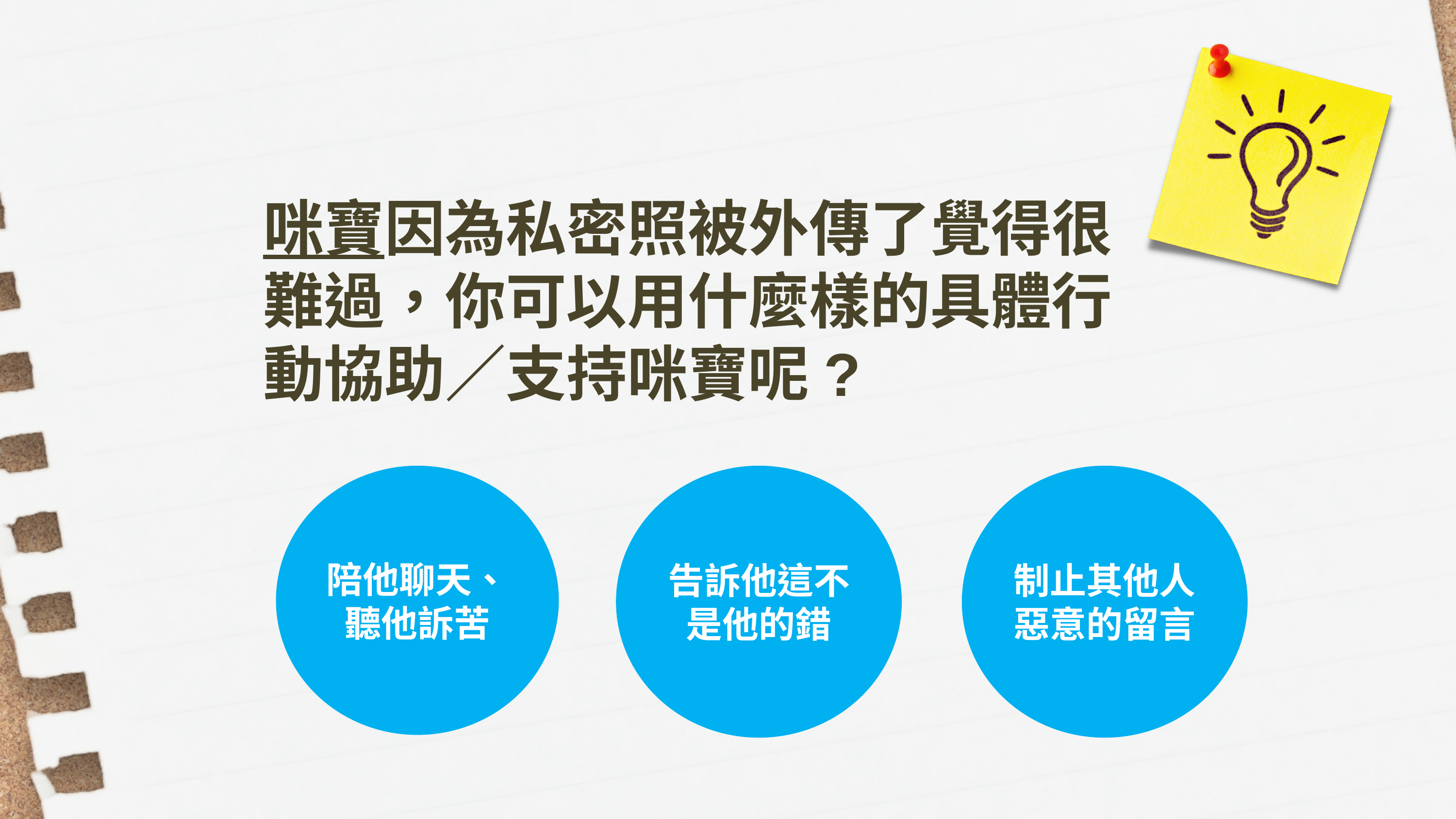

咪寶因為私密照被外傳了覺得很難過，你可以用什麼樣的具體行動協助／支持咪寶呢?
制止其他人惡意的留言
陪他聊天、聽他訴苦
告訴他這不是他的錯